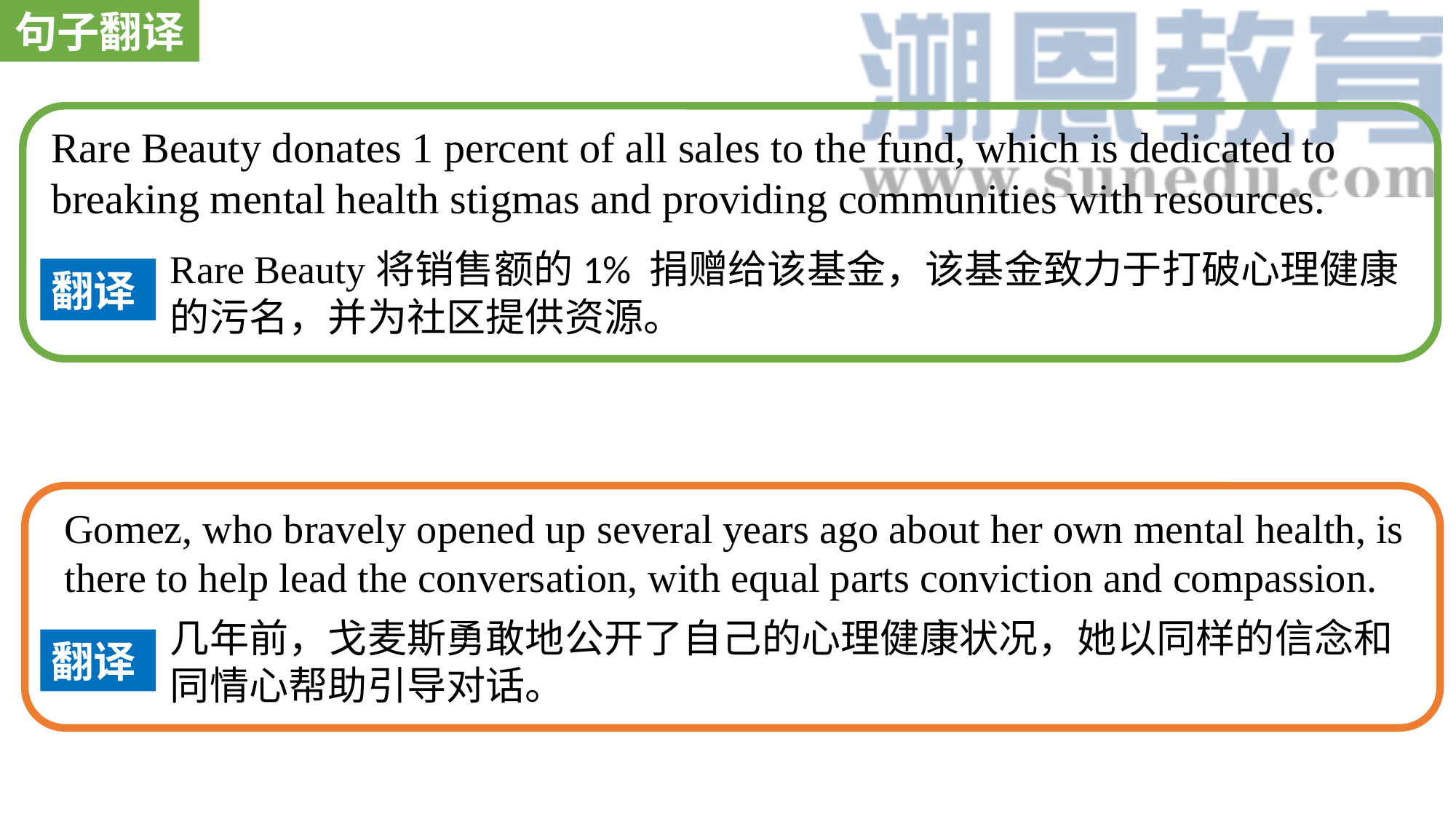

句子翻译

Rare Beauty donates 1 percent of all sales to the fund, which is dedicated to breaking mental health stigmas and providing communities with resources.
Rare Beauty将销售额的1% 捐赠给该基金，该基金致力于打破心理健康的污名，并为社区提供资源。
翻译

Gomez, who bravely opened up several years ago about her own mental health, is there to help lead the conversation, with equal parts conviction and compassion.
几年前，戈麦斯勇敢地公开了自己的心理健康状况，她以同样的信念和同情心帮助引导对话。
翻译